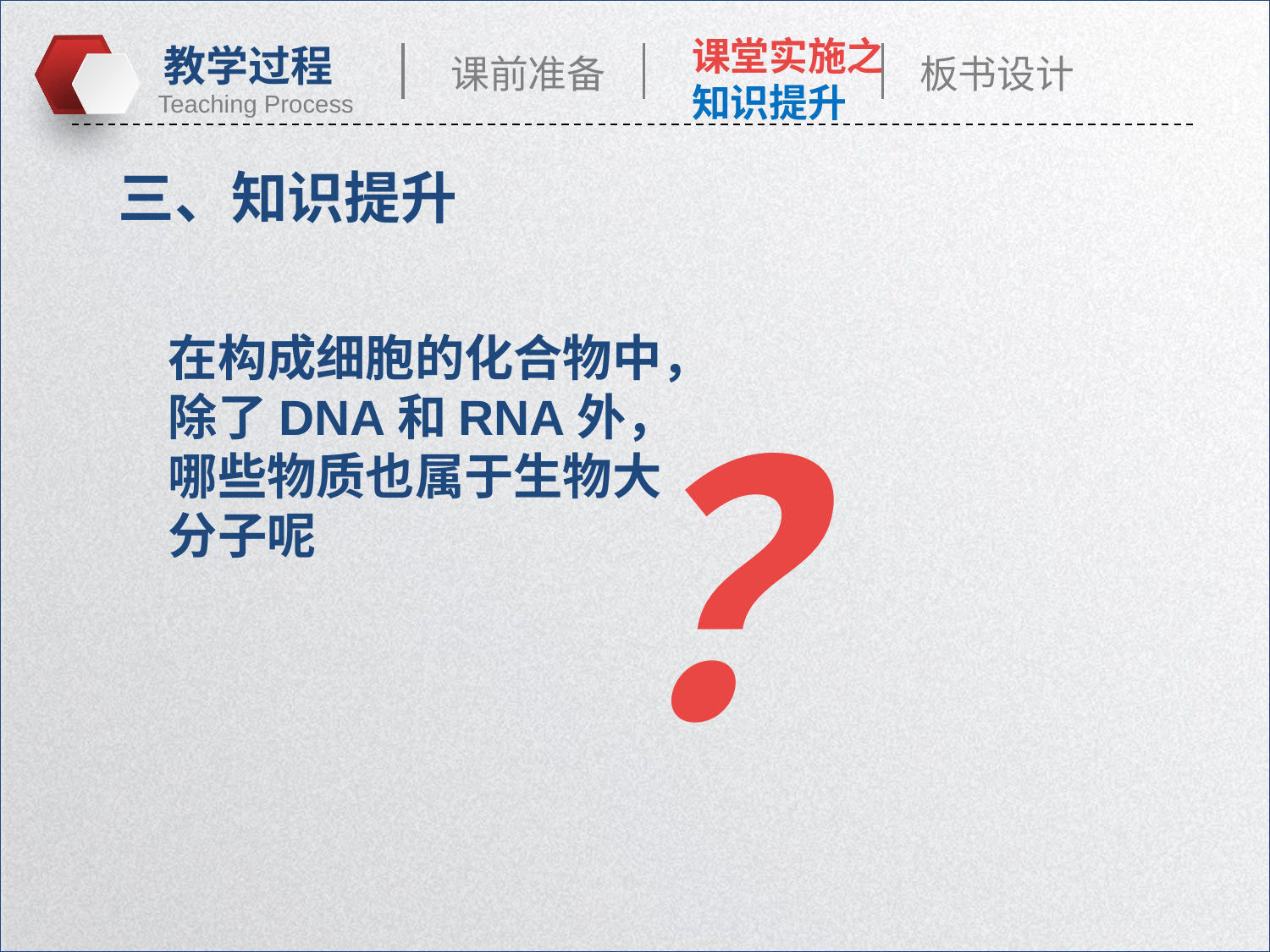

课堂实施之
知识提升
课前准备
板书设计
三、知识提升

在构成细胞的化合物中，除了DNA和RNA外，哪些物质也属于生物大分子呢
？